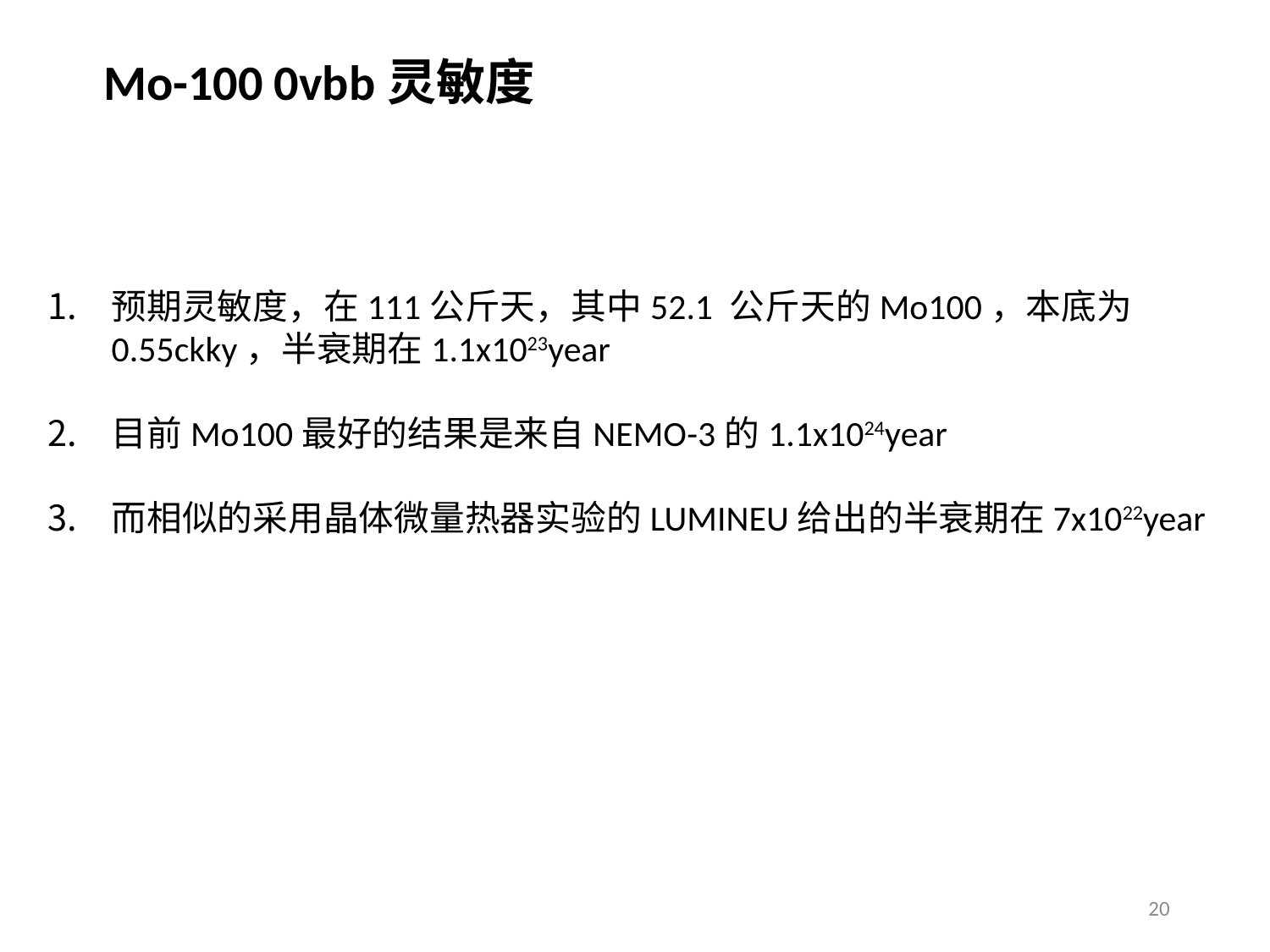

Mo-100 0vbb灵敏度
预期灵敏度，在111公斤天，其中52.1 公斤天的Mo100，本底为0.55ckky，半衰期在1.1x1023year

目前Mo100最好的结果是来自NEMO-3的1.1x1024year

而相似的采用晶体微量热器实验的LUMINEU给出的半衰期在7x1022year

20